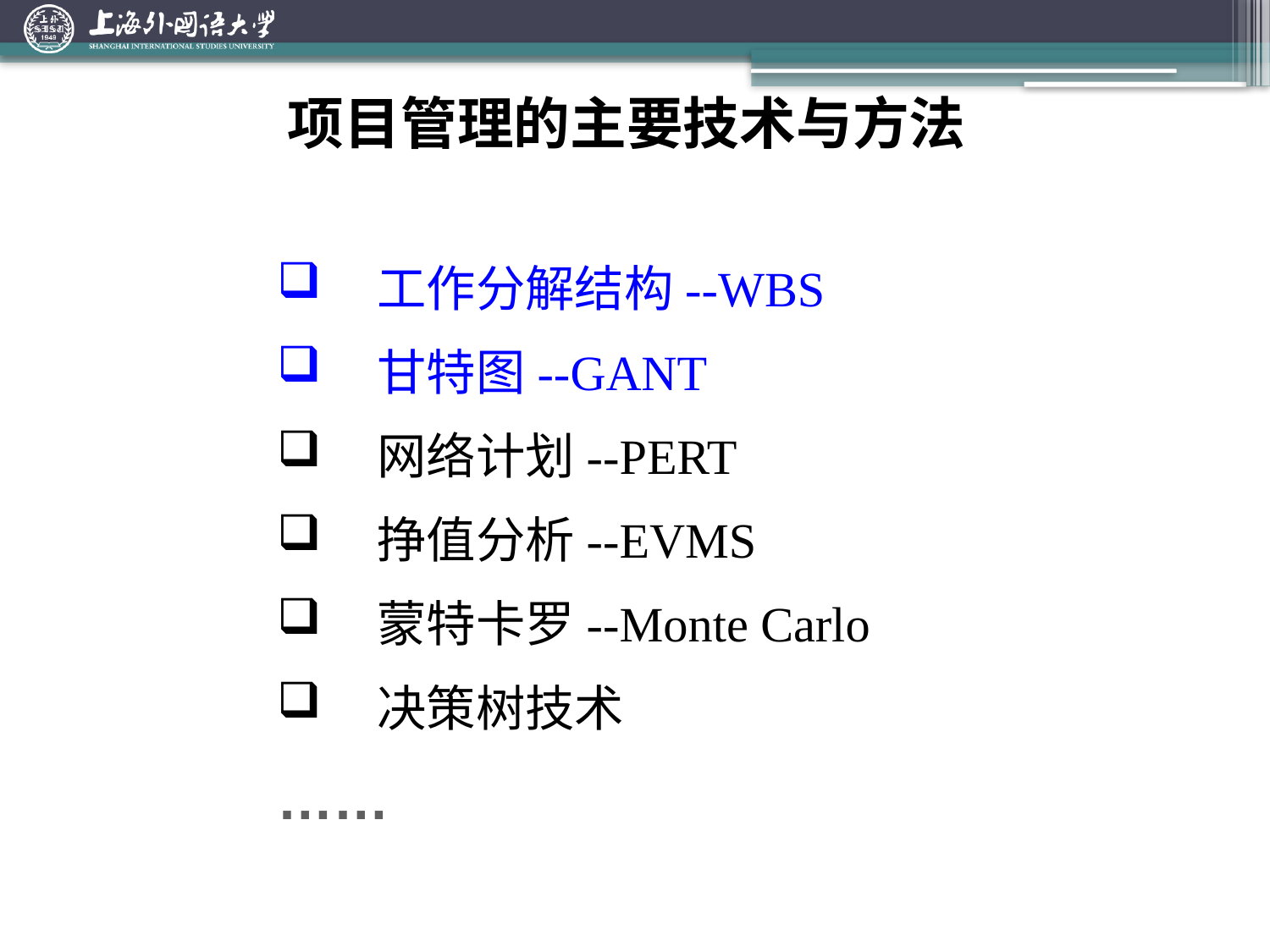

# 项目管理的主要技术与方法
    工作分解结构--WBS
    甘特图--GANT
    网络计划--PERT
    挣值分析--EVMS
    蒙特卡罗--Monte Carlo
    决策树技术
……